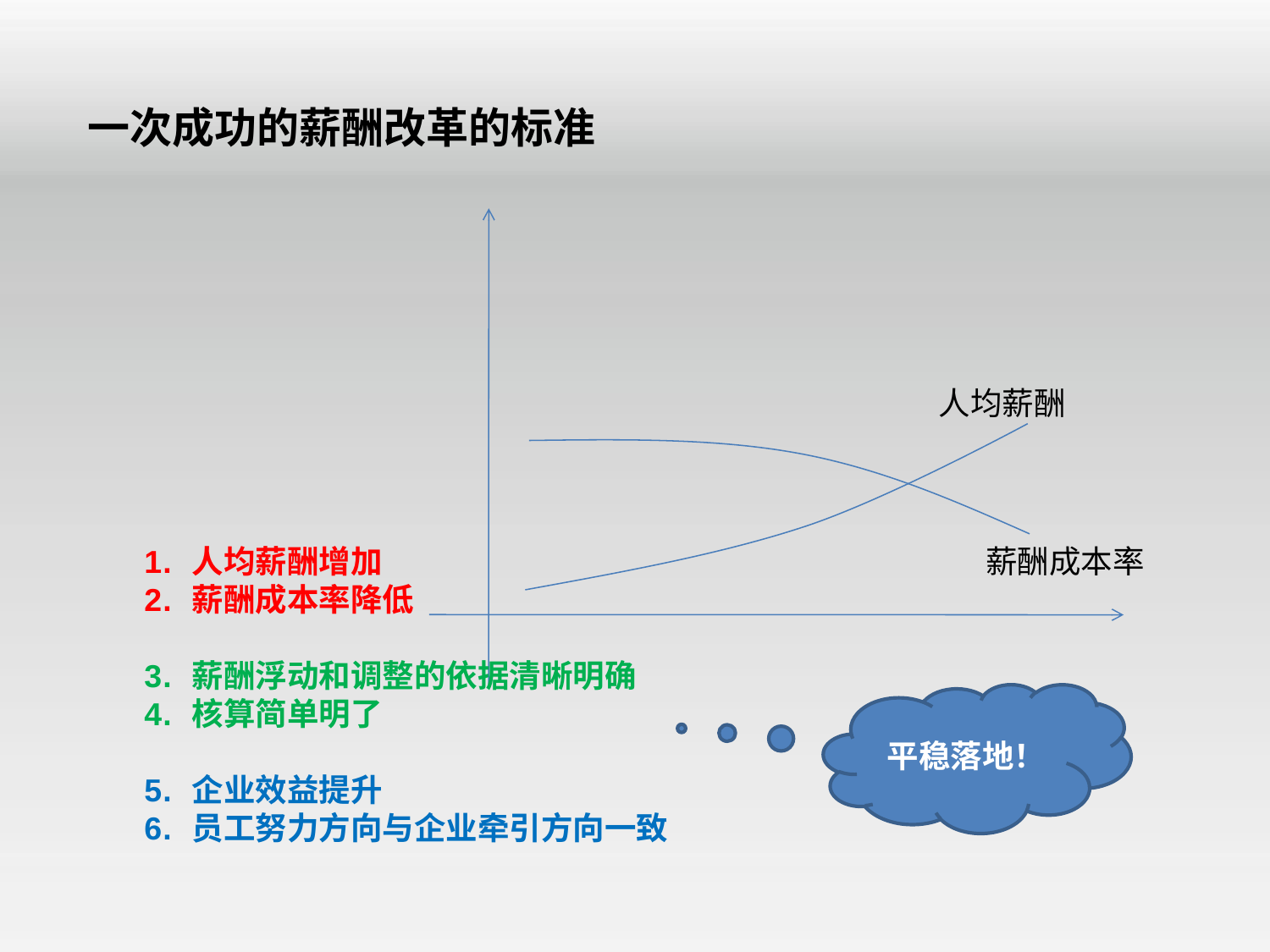

# 一次成功的薪酬改革的标准
人均薪酬

人均薪酬增加
薪酬成本率降低

薪酬浮动和调整的依据清晰明确
核算简单明了

企业效益提升
员工努力方向与企业牵引方向一致
薪酬成本率
平稳落地！